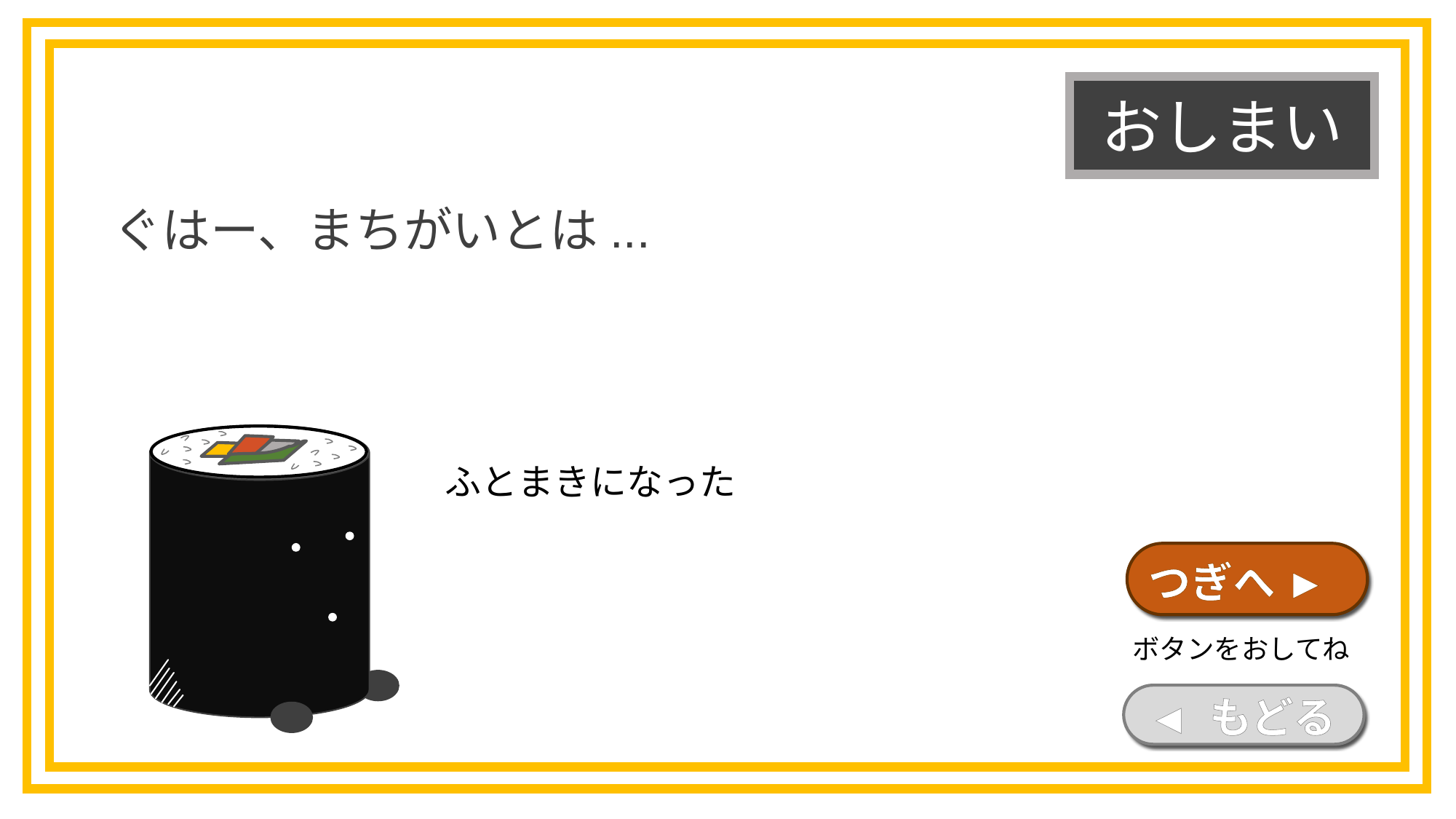

おしまい
ぐはー、まちがいとは...

ふとまきになった

つぎへ ►
ボタンをおしてね
◄ もどる